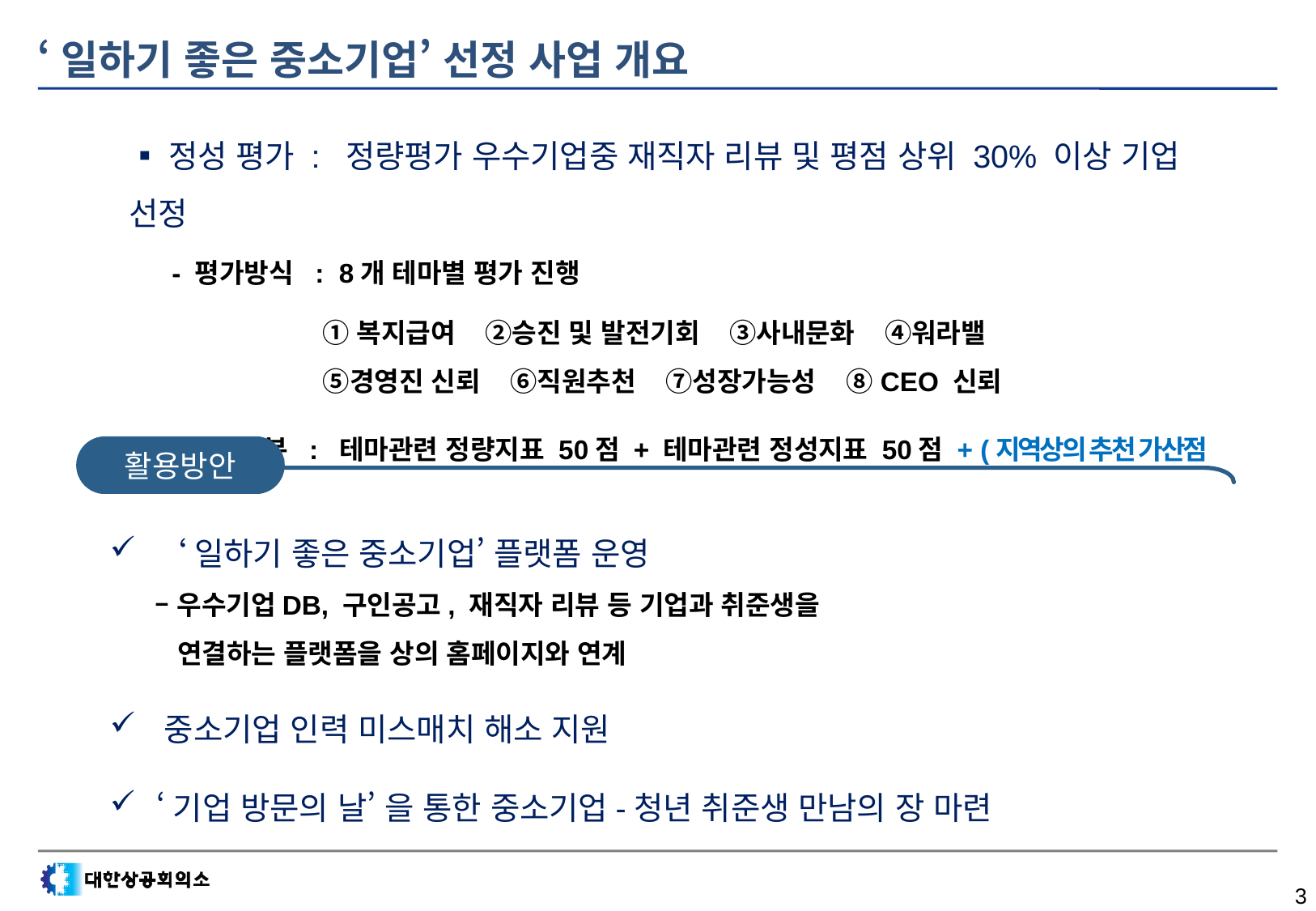

# ‘일하기 좋은 중소기업’ 선정 사업 개요
▪정성 평가 :  정량평가 우수기업중 재직자 리뷰 및 평점 상위 30% 이상 기업 선정
    - 평가방식  :  8개 테마별 평가 진행
                          ①복지급여    ②승진 및 발전기회    ③사내문화    ④워라밸
                          ⑤경영진 신뢰    ⑥직원추천    ⑦성장가능성    ⑧CEO 신뢰
    - 평점 배분  :  테마관련 정량지표 50점 + 테마관련 정성지표 50점 + (지역상의 추천 가산점 10점)

활용방안
 ‘일하기 좋은 중소기업’ 플랫폼 운영
 ‒ 우수기업DB, 구인공고, 재직자 리뷰 등 기업과 취준생을
    연결하는 플랫폼을 상의 홈페이지와 연계
 중소기업 인력 미스매치 해소 지원
 ‘기업 방문의 날’ 을 통한 중소기업-청년 취준생 만남의 장 마련